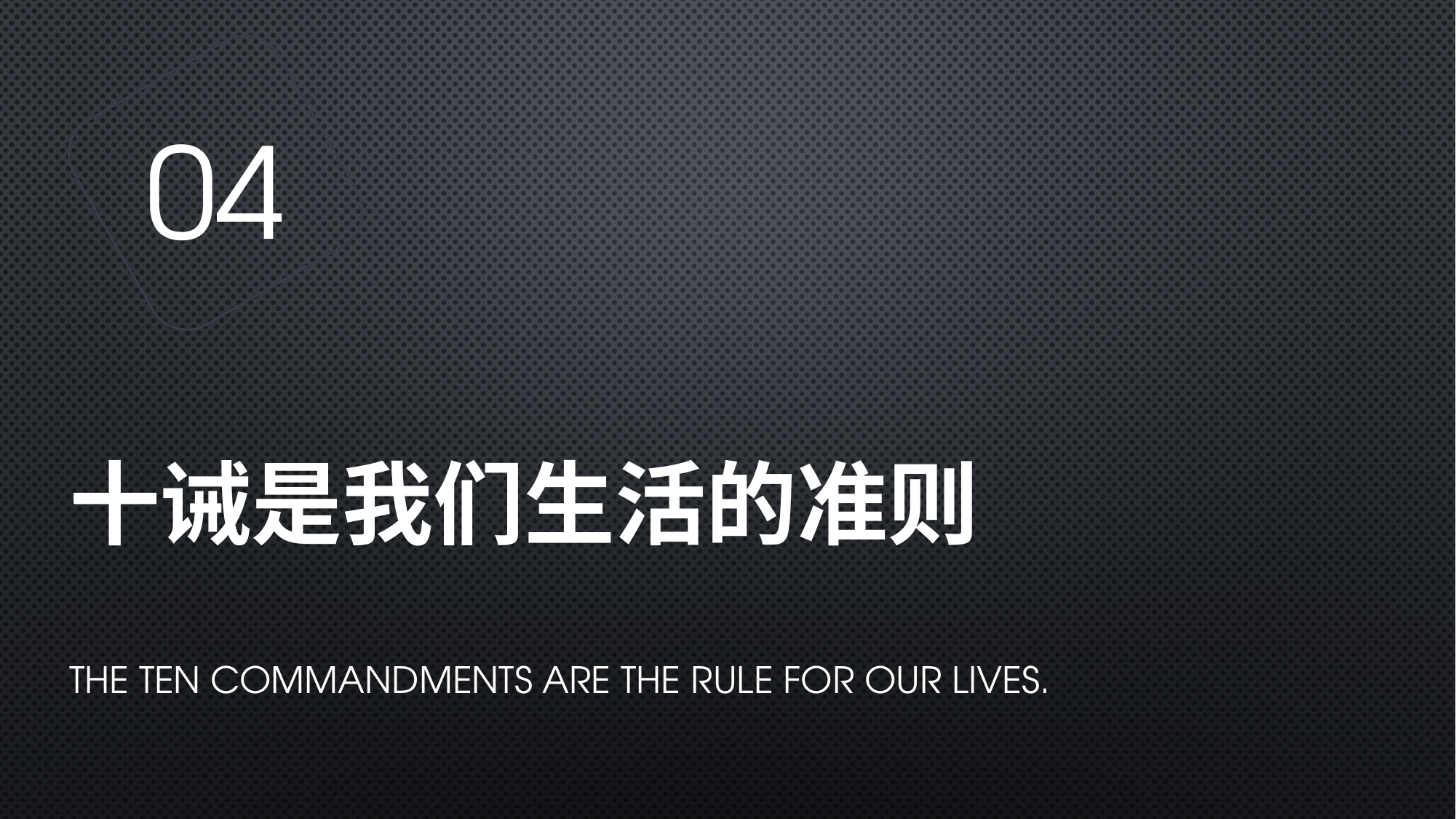

04
# 十诫是我们生活的准则
The Ten Commandments are the rule for our lives.